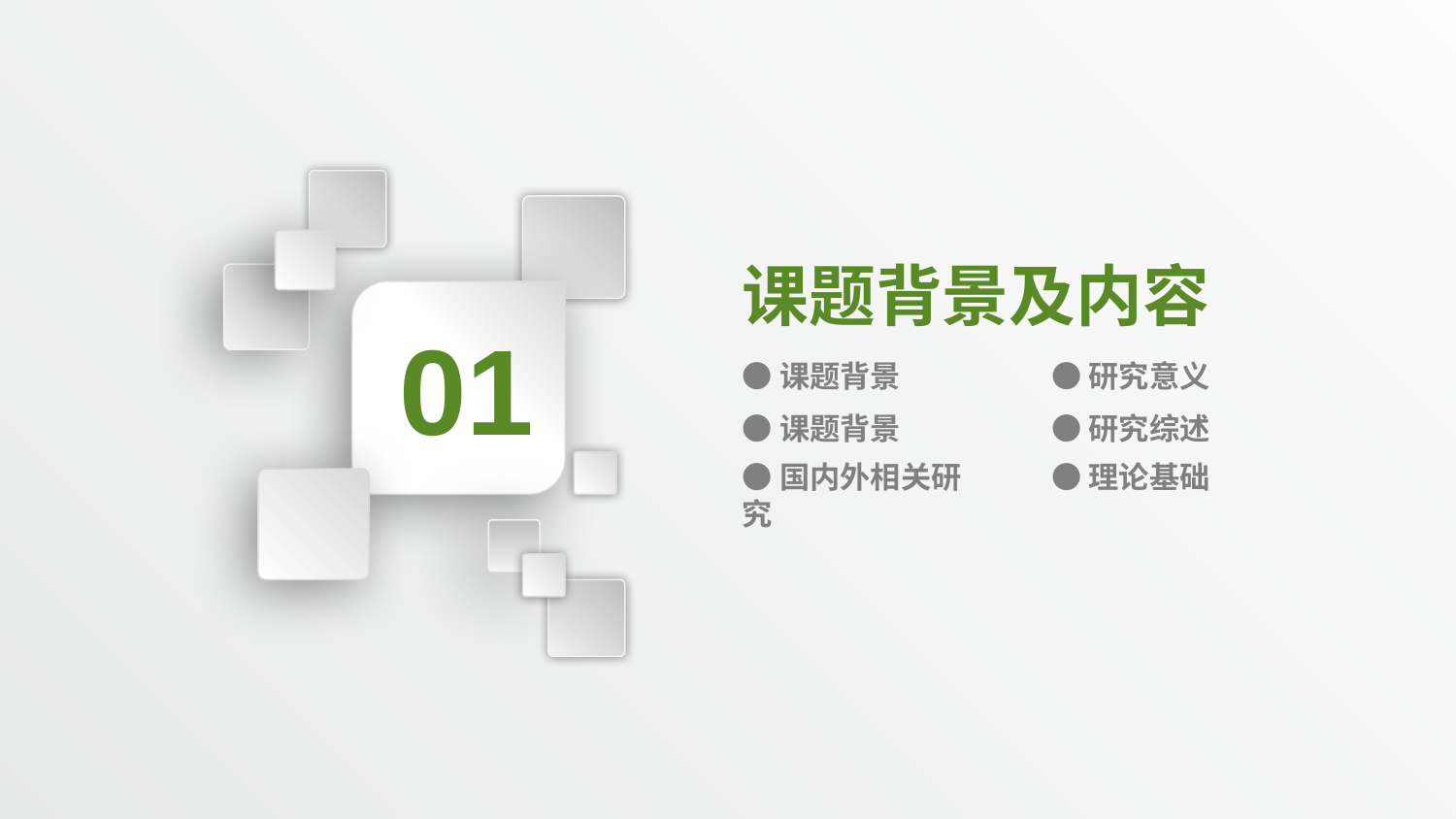

课题背景及内容

01
●课题背景
●研究意义
●课题背景
●研究综述

●国内外相关研究
●理论基础